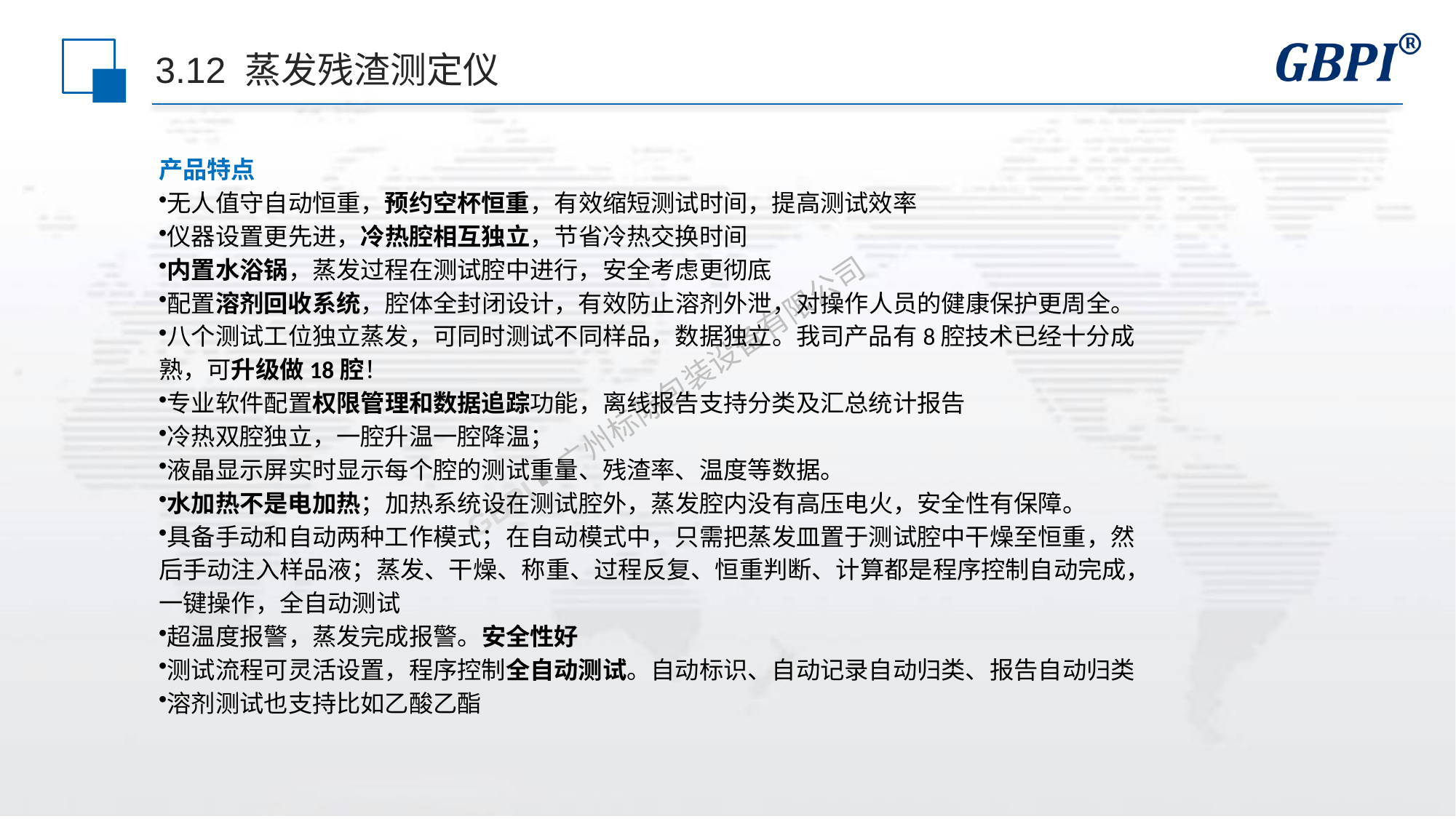

# 3.12 蒸发残渣测定仪
产品特点
无人值守自动恒重，预约空杯恒重，有效缩短测试时间，提高测试效率
仪器设置更先进，冷热腔相互独立，节省冷热交换时间
内置水浴锅，蒸发过程在测试腔中进行，安全考虑更彻底
配置溶剂回收系统，腔体全封闭设计，有效防止溶剂外泄，对操作人员的健康保护更周全。
八个测试工位独立蒸发，可同时测试不同样品，数据独立。我司产品有8腔技术已经十分成熟，可升级做18腔！
专业软件配置权限管理和数据追踪功能，离线报告支持分类及汇总统计报告
冷热双腔独立，一腔升温一腔降温；
液晶显示屏实时显示每个腔的测试重量、残渣率、温度等数据。
水加热不是电加热；加热系统设在测试腔外，蒸发腔内没有高压电火，安全性有保障。
具备手动和自动两种工作模式；在自动模式中，只需把蒸发皿置于测试腔中干燥至恒重，然后手动注入样品液；蒸发、干燥、称重、过程反复、恒重判断、计算都是程序控制自动完成，一键操作，全自动测试
超温度报警，蒸发完成报警。安全性好
测试流程可灵活设置，程序控制全自动测试。自动标识、自动记录自动归类、报告自动归类
溶剂测试也支持比如乙酸乙酯